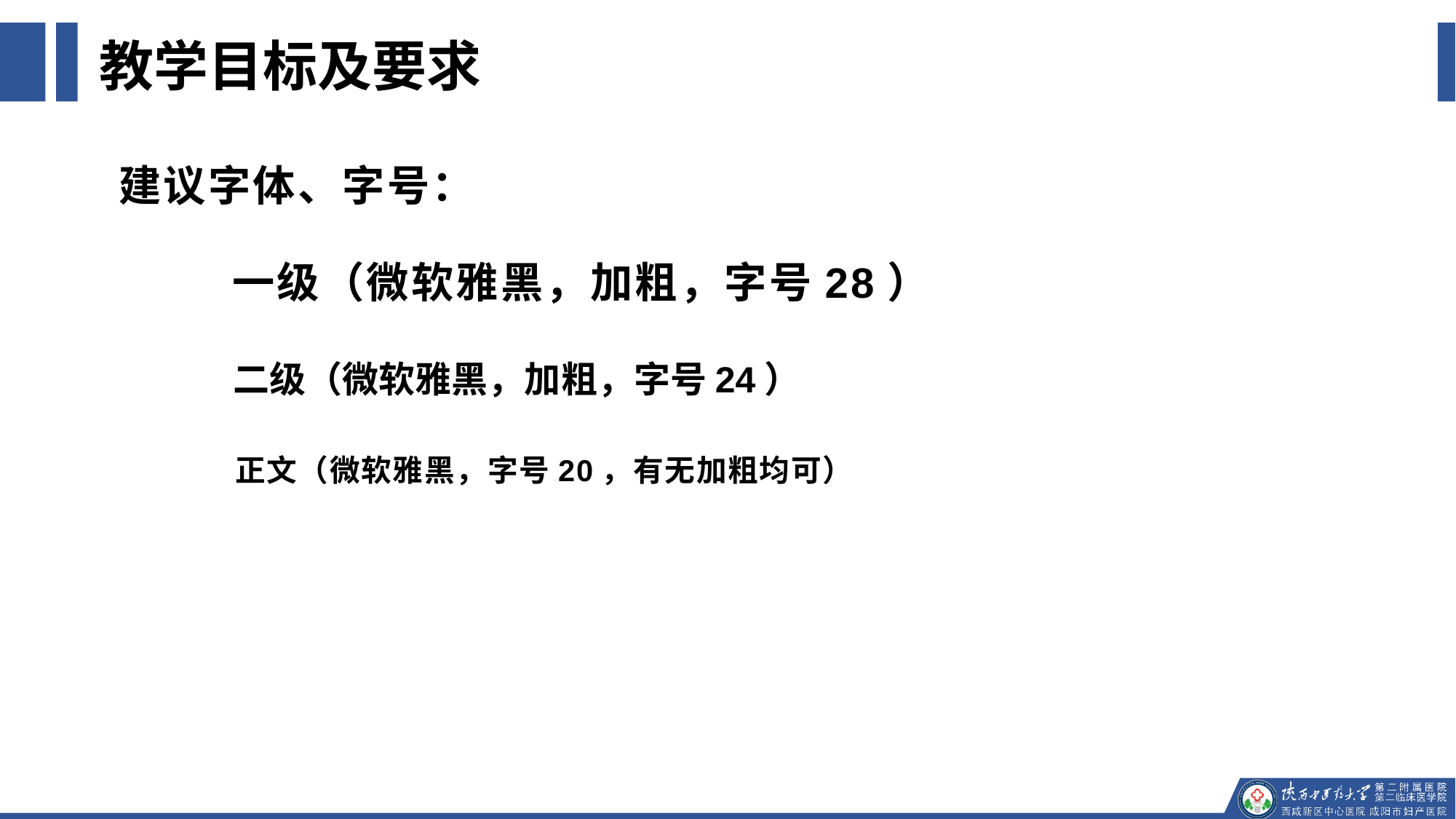

教学目标及要求
建议字体、字号：
一级（微软雅黑，加粗，字号28）
二级（微软雅黑，加粗，字号24）
正文（微软雅黑，字号20，有无加粗均可）